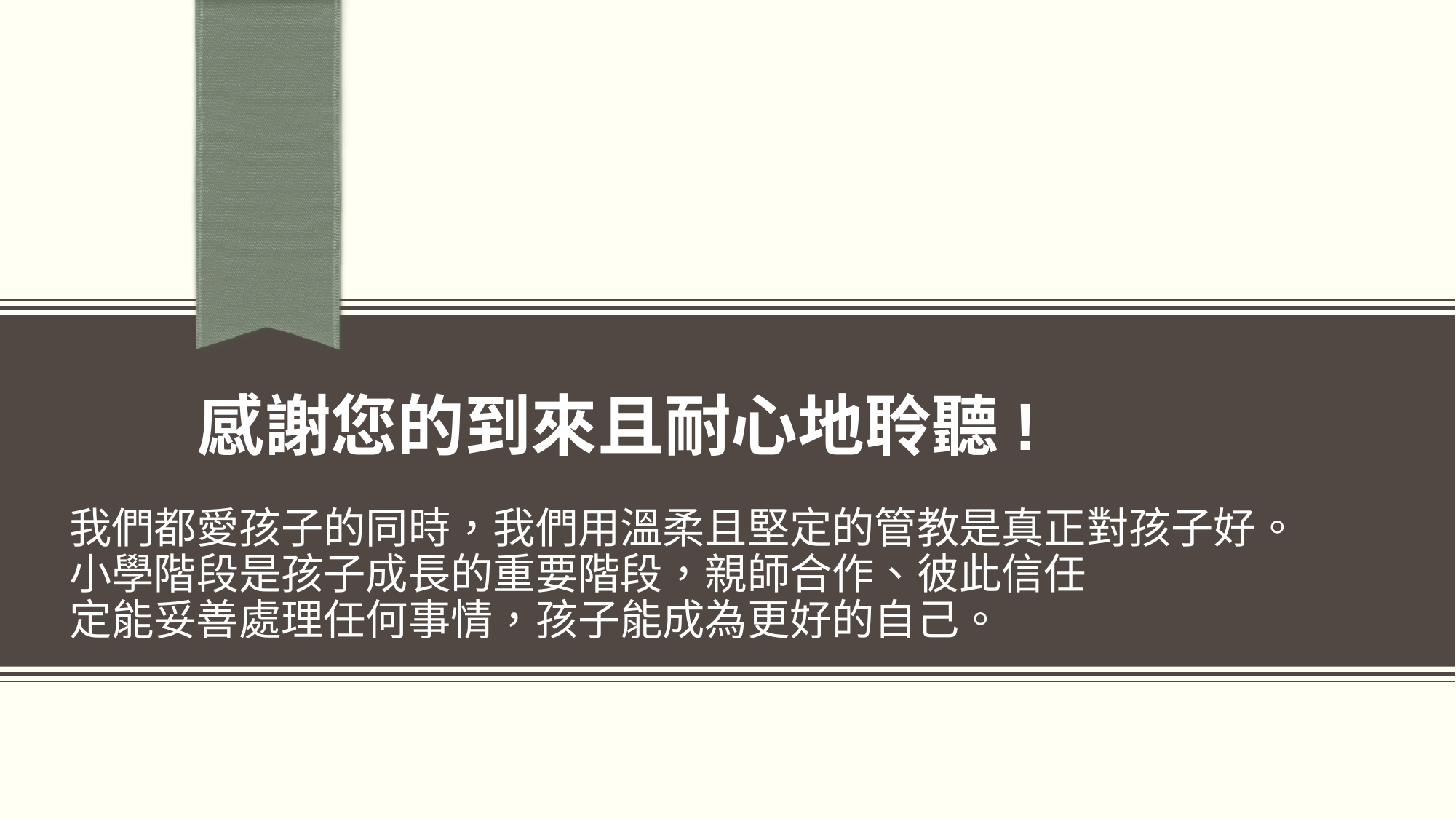

# 感謝您的到來且耐心地聆聽!
我們都愛孩子的同時，我們用溫柔且堅定的管教是真正對孩子好。
小學階段是孩子成長的重要階段，親師合作、彼此信任
定能妥善處理任何事情，孩子能成為更好的自己。